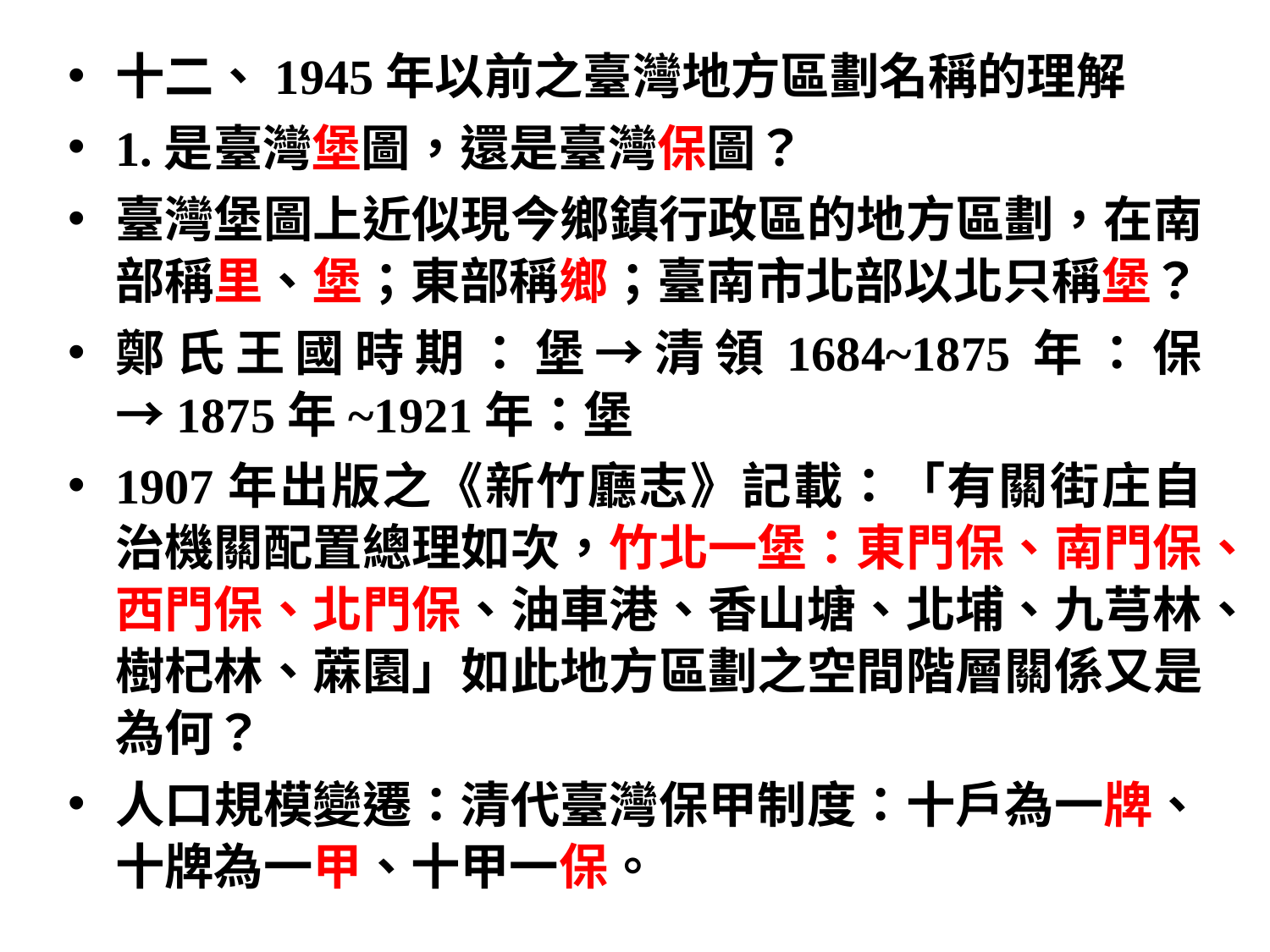

十二、1945年以前之臺灣地方區劃名稱的理解
1.是臺灣堡圖，還是臺灣保圖？
臺灣堡圖上近似現今鄉鎮行政區的地方區劃，在南部稱里、堡；東部稱鄉；臺南市北部以北只稱堡？
鄭氏王國時期：堡→清領1684~1875年：保→1875年~1921年：堡
1907年出版之《新竹廳志》記載：「有關街庄自治機關配置總理如次，竹北一堡：東門保、南門保、西門保、北門保、油車港、香山塘、北埔、九芎林、樹杞林、蔴園」如此地方區劃之空間階層關係又是為何？
人口規模變遷：清代臺灣保甲制度：十戶為一牌、十牌為一甲、十甲一保。